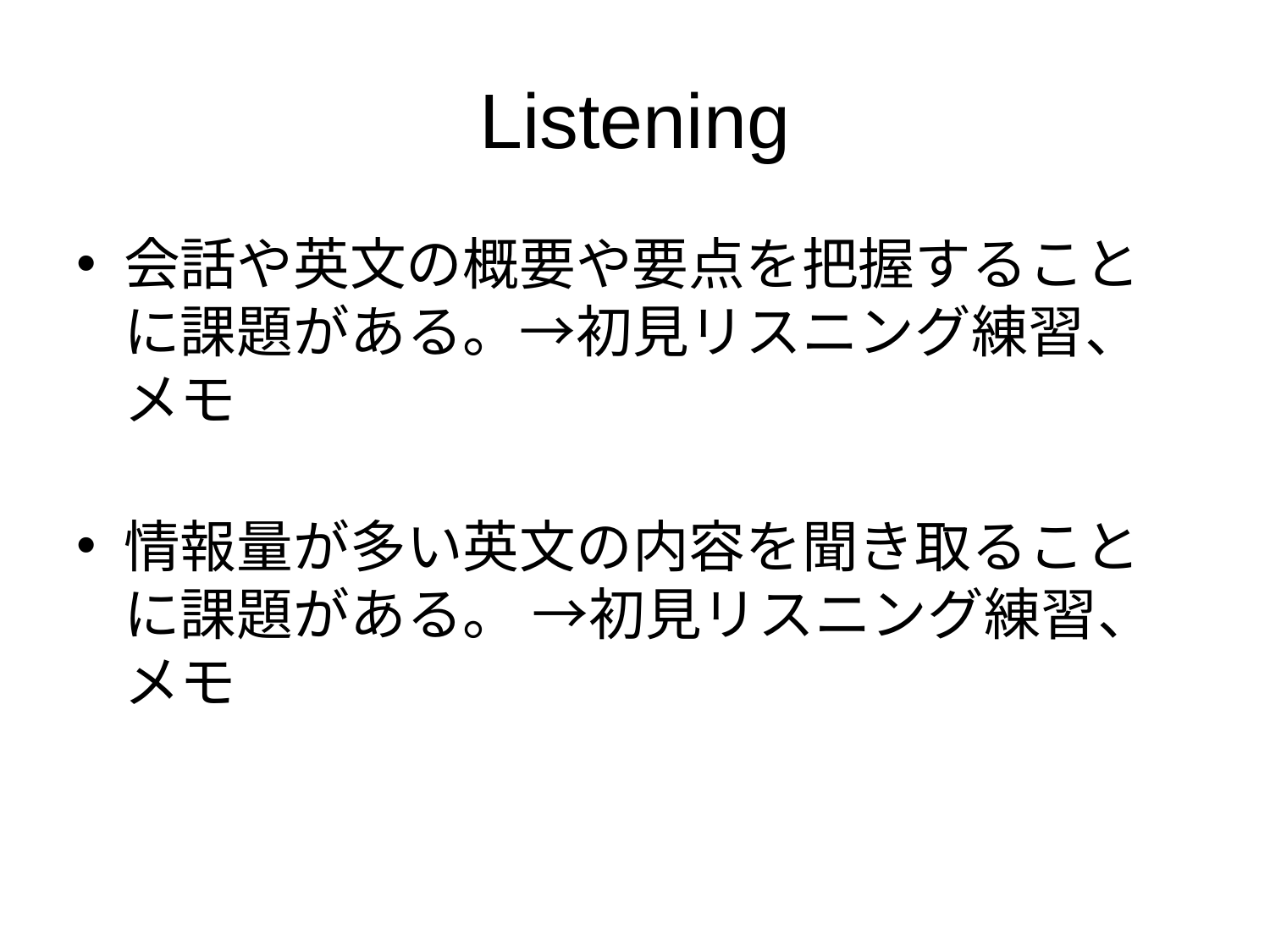

# Listening
会話や英文の概要や要点を把握することに課題がある。→初見リスニング練習、メモ
情報量が多い英文の内容を聞き取ることに課題がある。 →初見リスニング練習、メモ